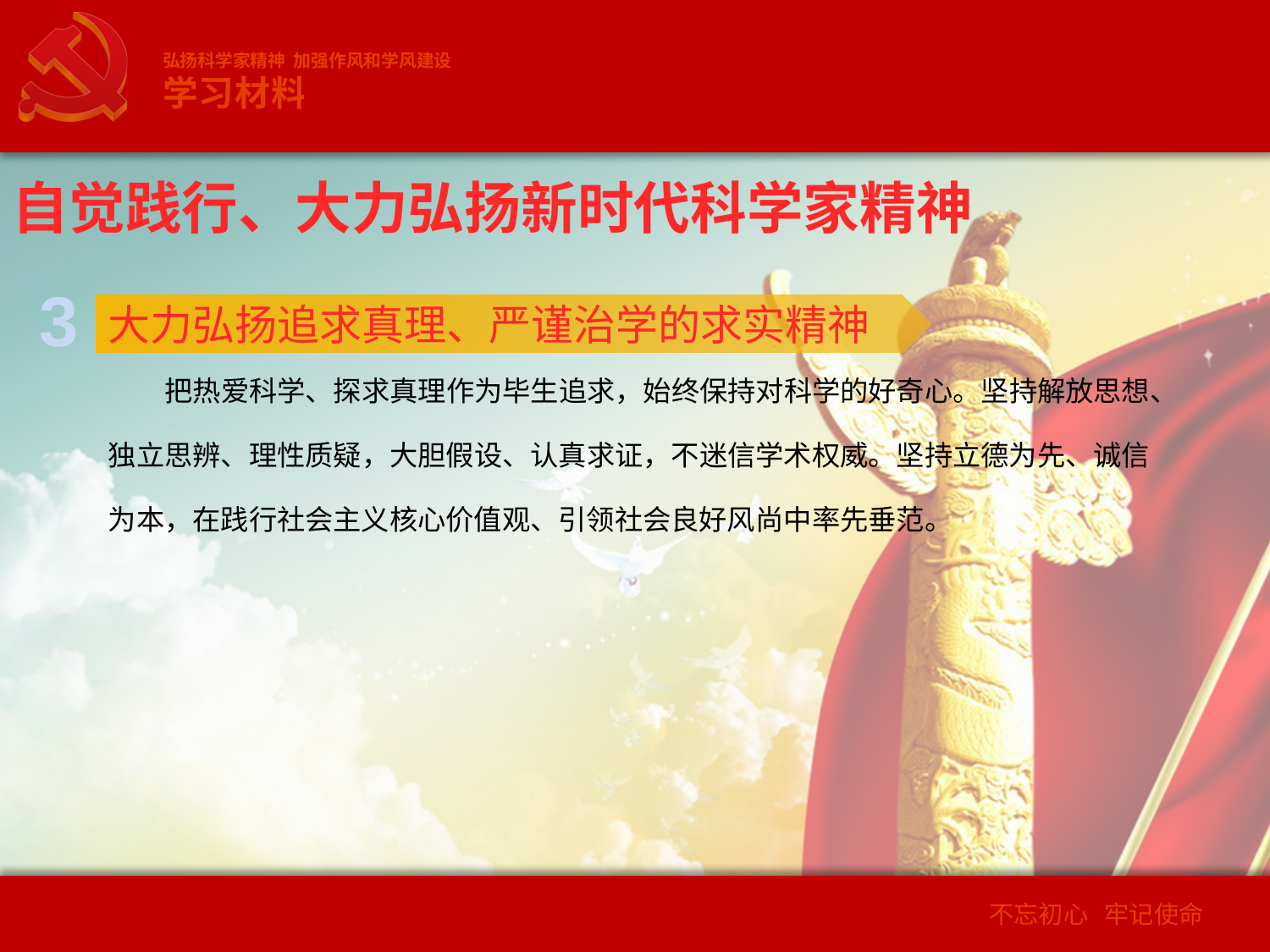

弘扬科学家精神  加强作风和学风建设
学习材料

自觉践行、大力弘扬新时代科学家精神
3
大力弘扬追求真理、严谨治学的求实精神
把热爱科学、探求真理作为毕生追求，始终保持对科学的好奇心。坚持解放思想、独立思辨、理性质疑，大胆假设、认真求证，不迷信学术权威。坚持立德为先、诚信为本，在践行社会主义核心价值观、引领社会良好风尚中率先垂范。

2
不忘初心   牢记使命